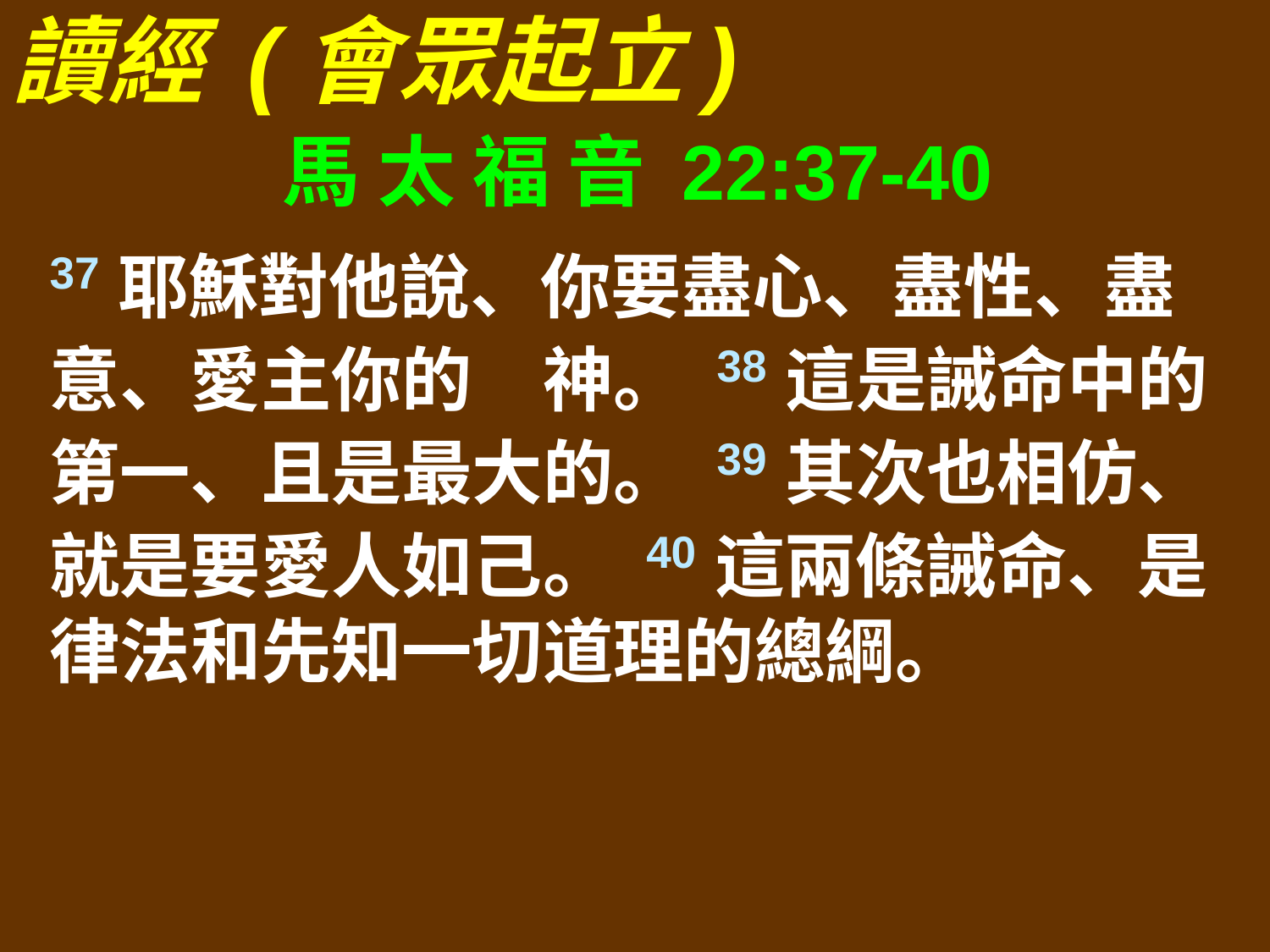

讀經 (會眾起立)
馬 太 福 音 22:37-40
37耶穌對他說、你要盡心、盡性、盡意、愛主你的　神。 38這是誡命中的第一、且是最大的。 39其次也相仿、就是要愛人如己。 40這兩條誡命、是律法和先知一切道理的總綱。